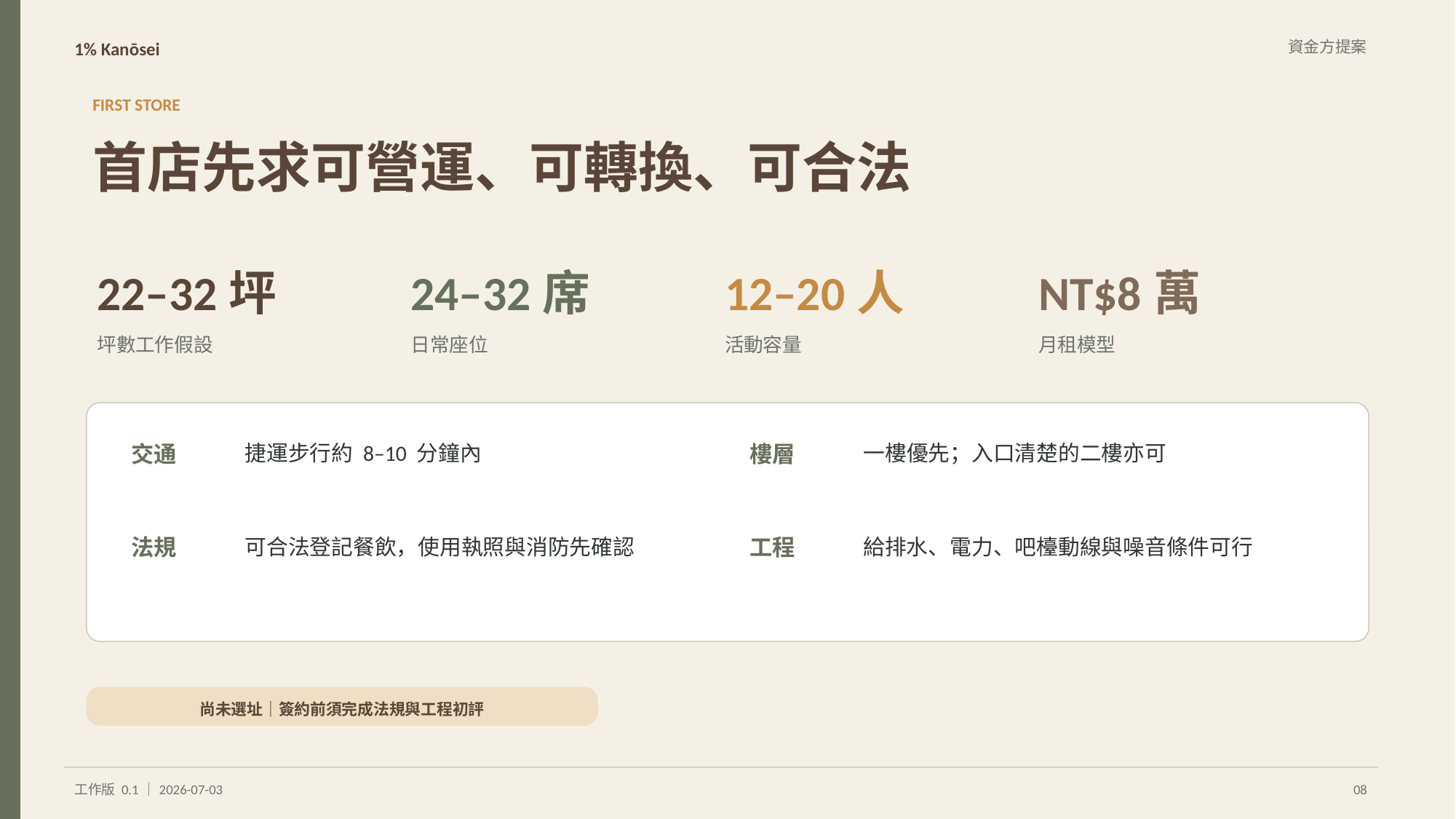

1% Kanōsei
資金方提案
FIRST STORE
首店先求可營運、可轉換、可合法
22–32坪
24–32席
12–20人
NT$8萬
坪數工作假設
日常座位
活動容量
月租模型

交通
捷運步行約 8–10 分鐘內
樓層
一樓優先；入口清楚的二樓亦可
法規
可合法登記餐飲，使用執照與消防先確認
工程
給排水、電力、吧檯動線與噪音條件可行

尚未選址｜簽約前須完成法規與工程初評

工作版 0.1｜2026-07-03
08